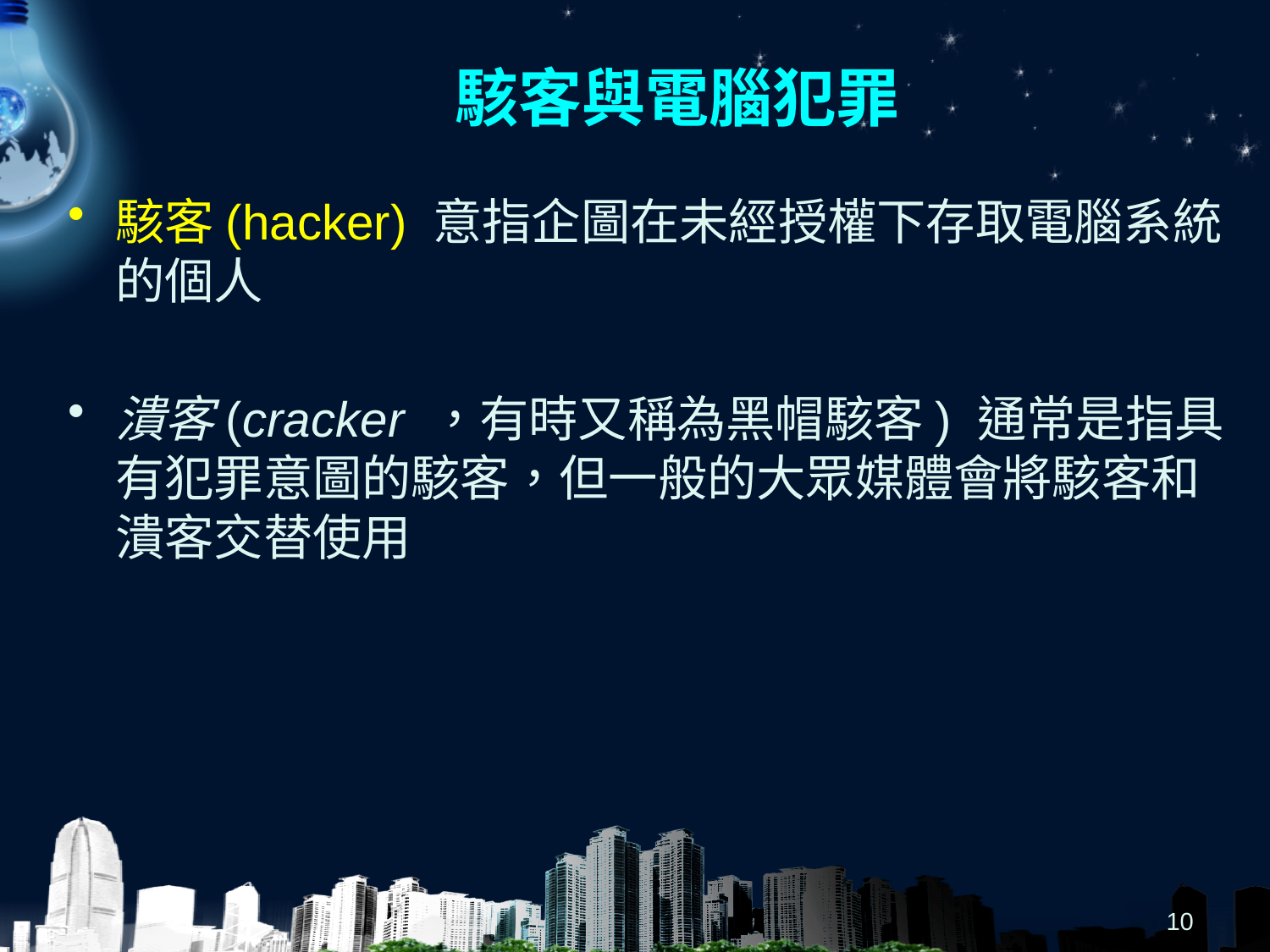

# 駭客與電腦犯罪
駭客(hacker) 意指企圖在未經授權下存取電腦系統的個人

潰客(cracker ，有時又稱為黑帽駭客) 通常是指具有犯罪意圖的駭客，但一般的大眾媒體會將駭客和潰客交替使用
10